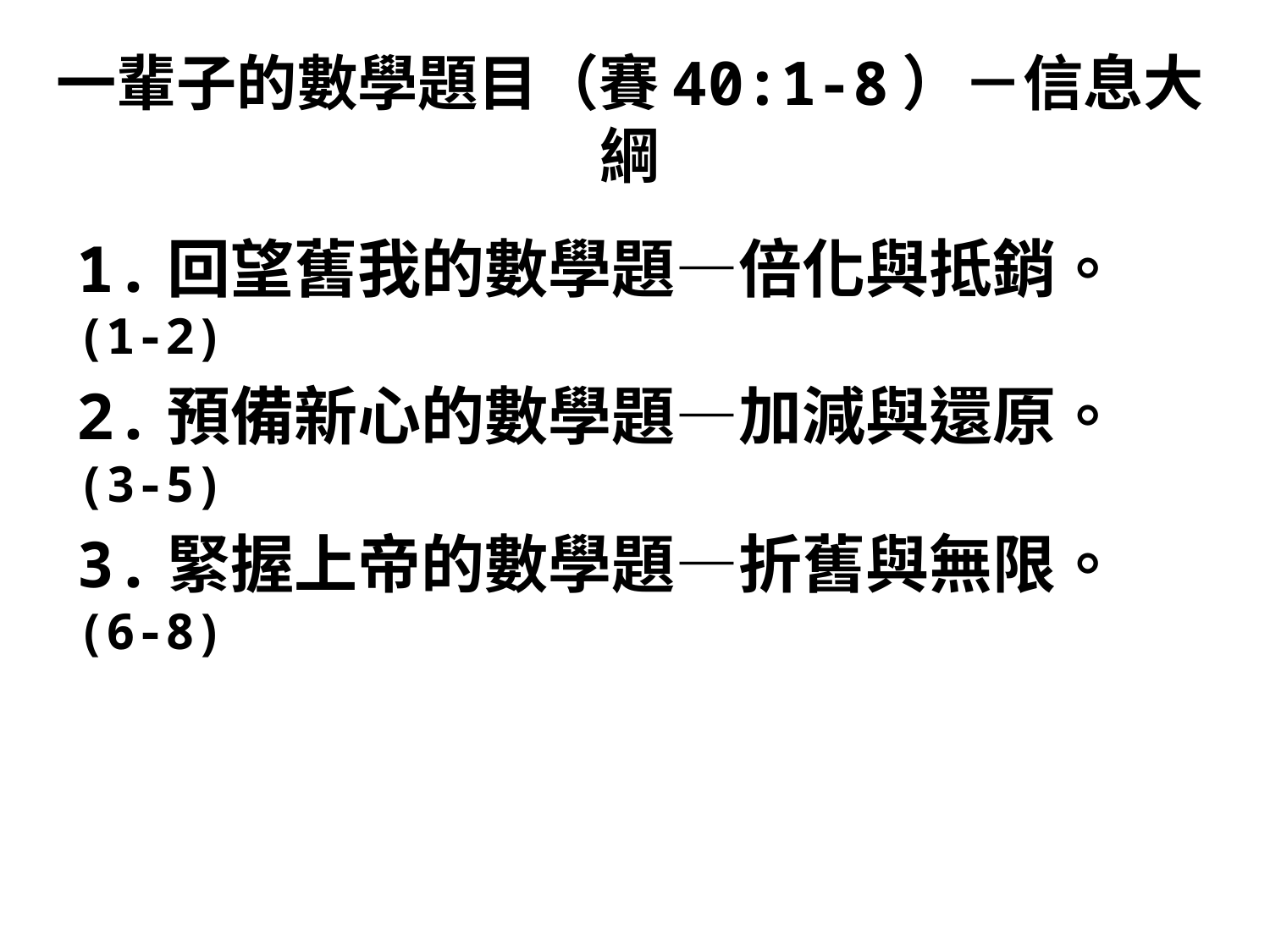

# 一輩子的數學題目（賽40:1-8）－信息大綱
1.回望舊我的數學題—倍化與抵銷。(1-2)
2.預備新心的數學題—加減與還原。(3-5)
3.緊握上帝的數學題—折舊與無限。(6-8)